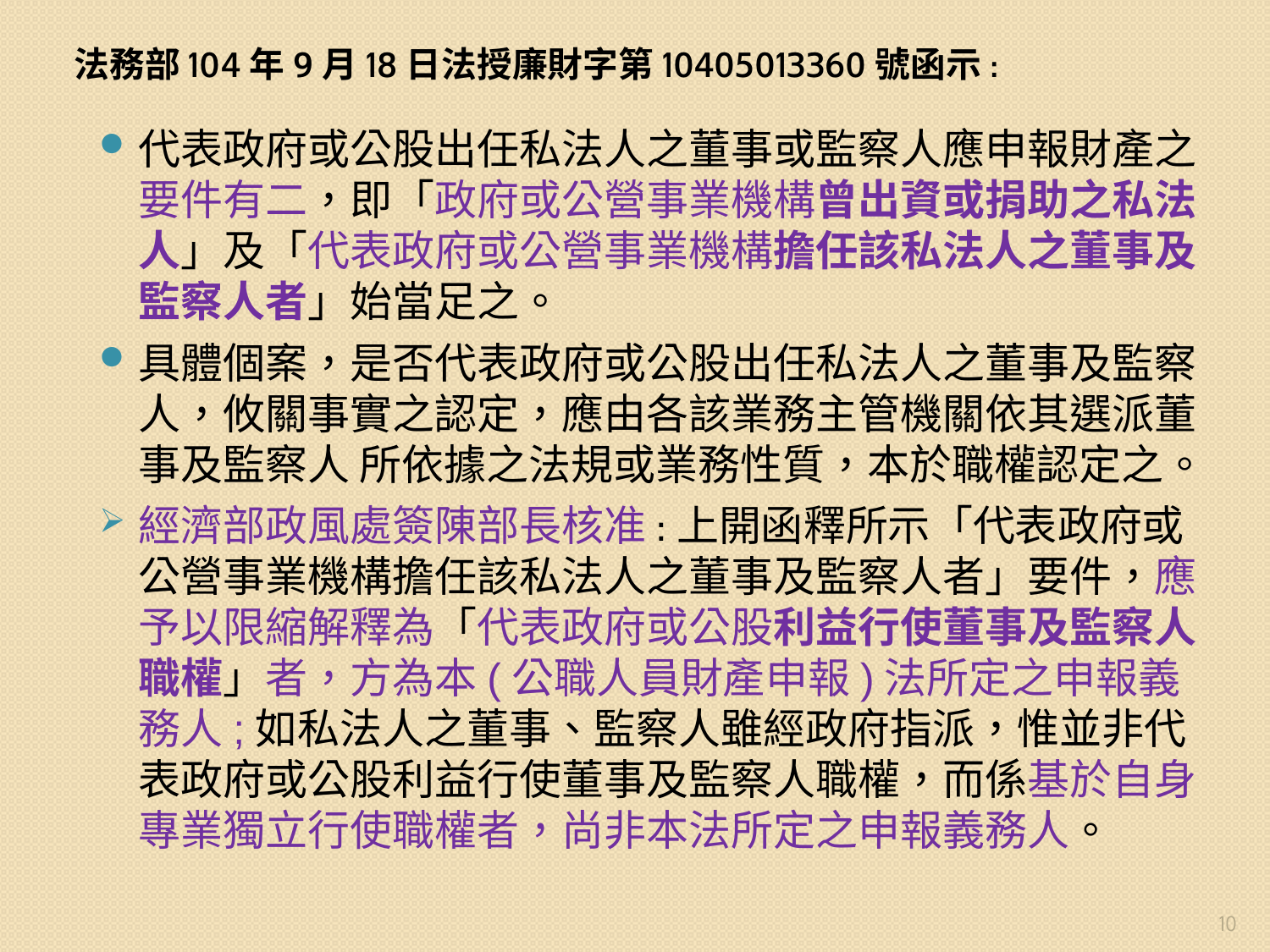

法務部104年9月18日法授廉財字第10405013360號函示:
代表政府或公股出任私法人之董事或監察人應申報財產之要件有二，即「政府或公營事業機構曾出資或捐助之私法人」及「代表政府或公營事業機構擔任該私法人之董事及監察人者」始當足之。
具體個案，是否代表政府或公股出任私法人之董事及監察人，攸關事實之認定，應由各該業務主管機關依其選派董事及監察人 所依據之法規或業務性質，本於職權認定之。
經濟部政風處簽陳部長核准:上開函釋所示「代表政府或公營事業機構擔任該私法人之董事及監察人者」要件，應予以限縮解釋為「代表政府或公股利益行使董事及監察人職權」者，方為本(公職人員財產申報)法所定之申報義務人;如私法人之董事、監察人雖經政府指派，惟並非代表政府或公股利益行使董事及監察人職權，而係基於自身專業獨立行使職權者，尚非本法所定之申報義務人。
10